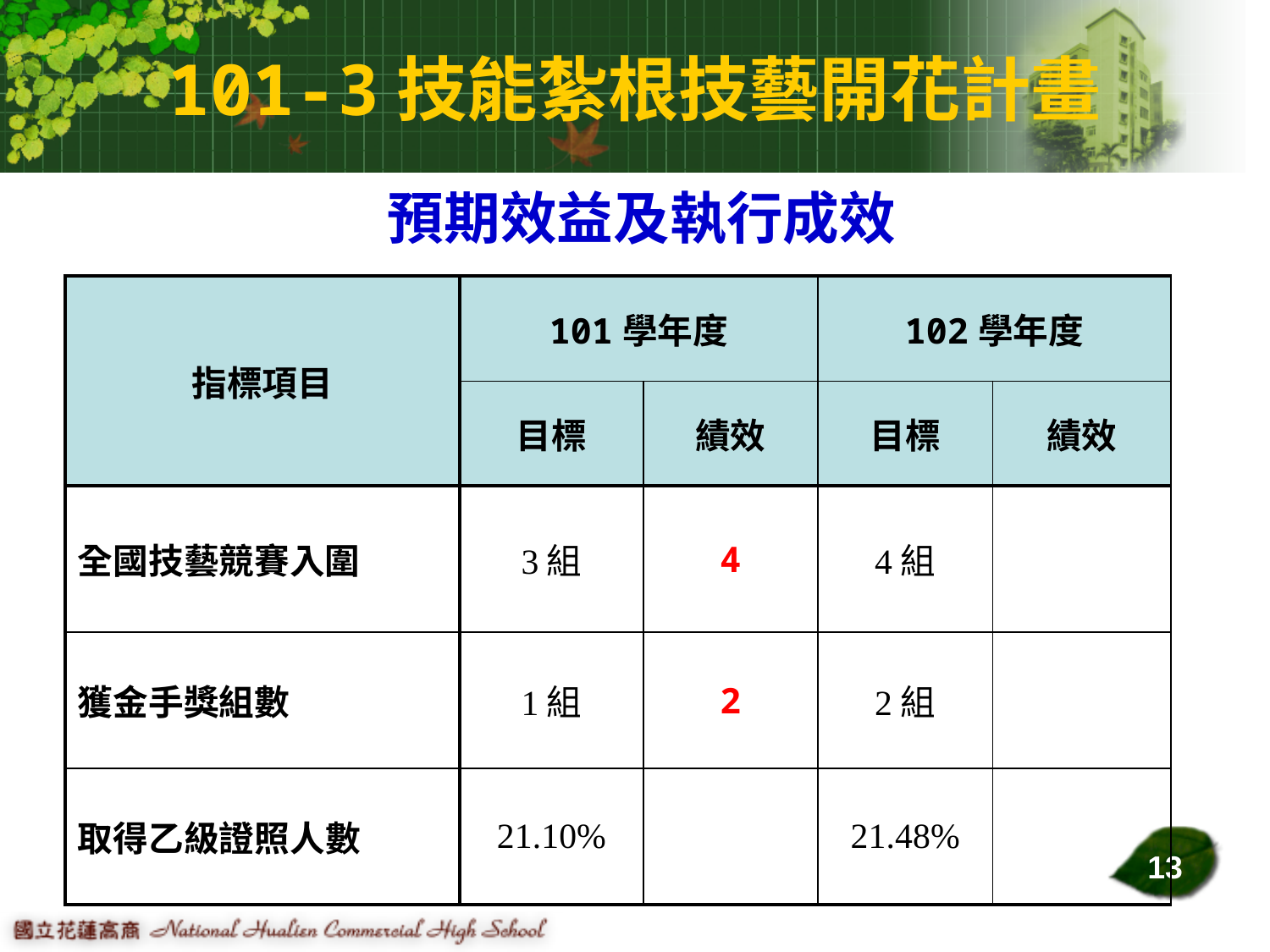

# 101-3技能紮根技藝開花計畫
預期效益及執行成效
| 指標項目 | 101學年度 |  | 102學年度 |  |  |
| --- | --- | --- | --- | --- | --- |
|  | 目標 | 績效 | 目標 | 績效 |  |
| 全國技藝競賽入圍 | 3組 | 4 | 4組 |  |  |
| 獲金手獎組數 | 1組 | 2 | 2組 |  |  |
| 取得乙級證照人數 | 21.10% |  | 21.48% |  |  |